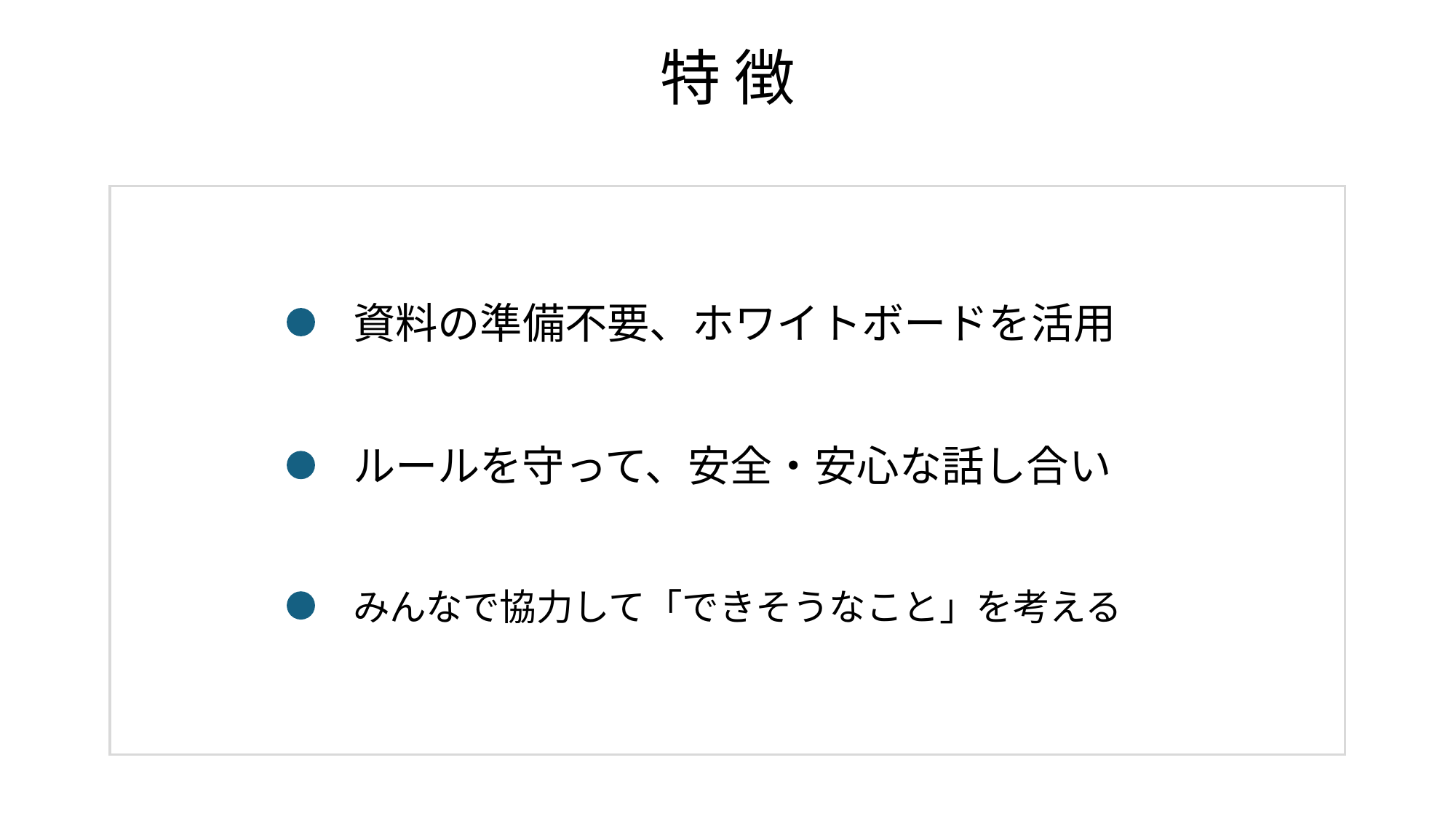

# 特 徴

資料の準備不要、ホワイトボードを活用

ルールを守って、安全・安心な話し合い

みんなで協力して「できそうなこと」を考える